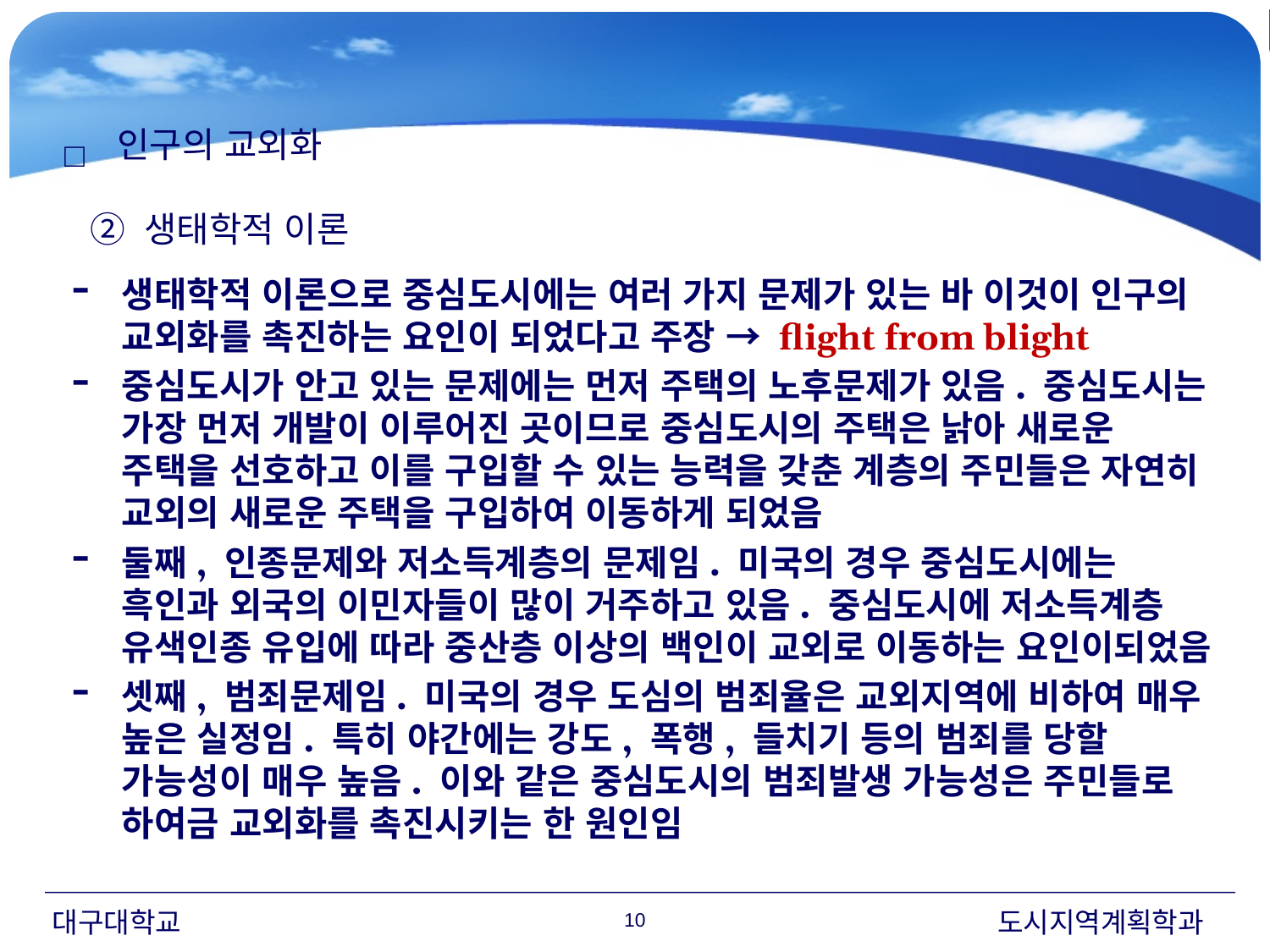

인구의 교외화

② 생태학적 이론

□
생태학적 이론으로 중심도시에는 여러 가지 문제가 있는 바 이것이 인구의 교외화를 촉진하는 요인이 되었다고 주장 → flight from blight
중심도시가 안고 있는 문제에는 먼저 주택의 노후문제가 있음. 중심도시는 가장 먼저 개발이 이루어진 곳이므로 중심도시의 주택은 낡아 새로운 주택을 선호하고 이를 구입할 수 있는 능력을 갖춘 계층의 주민들은 자연히 교외의 새로운 주택을 구입하여 이동하게 되었음
둘째, 인종문제와 저소득계층의 문제임. 미국의 경우 중심도시에는 흑인과 외국의 이민자들이 많이 거주하고 있음. 중심도시에 저소득계층 유색인종 유입에 따라 중산층 이상의 백인이 교외로 이동하는 요인이되었음
셋째, 범죄문제임. 미국의 경우 도심의 범죄율은 교외지역에 비하여 매우 높은 실정임. 특히 야간에는 강도, 폭행, 들치기 등의 범죄를 당할 가능성이 매우 높음. 이와 같은 중심도시의 범죄발생 가능성은 주민들로 하여금 교외화를 촉진시키는 한 원인임